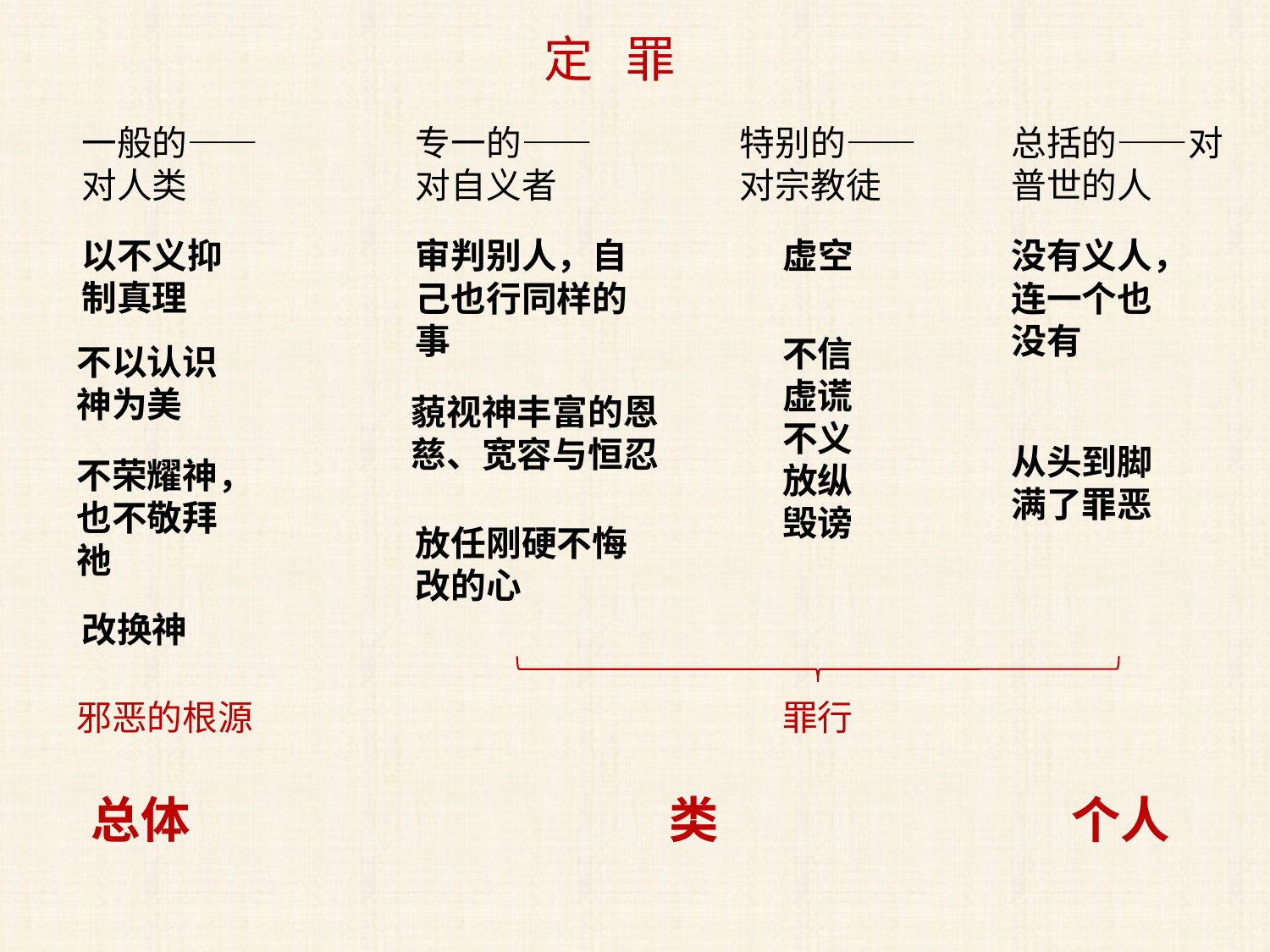

定   罪
一般的——
对人类
专一的——
对自义者
特别的——
对宗教徒
总括的——对普世的人
以不义抑制真理
审判别人，自己也行同样的事
虚空
没有义人，连一个也没有
不信虚谎不义
放纵毁谤
不以认识神为美

藐视神丰富的恩慈、宽容与恒忍
从头到脚满了罪恶
不荣耀神，也不敬拜祂
放任刚硬不悔改的心
改换神
邪恶的根源
罪行
总体
类
个人